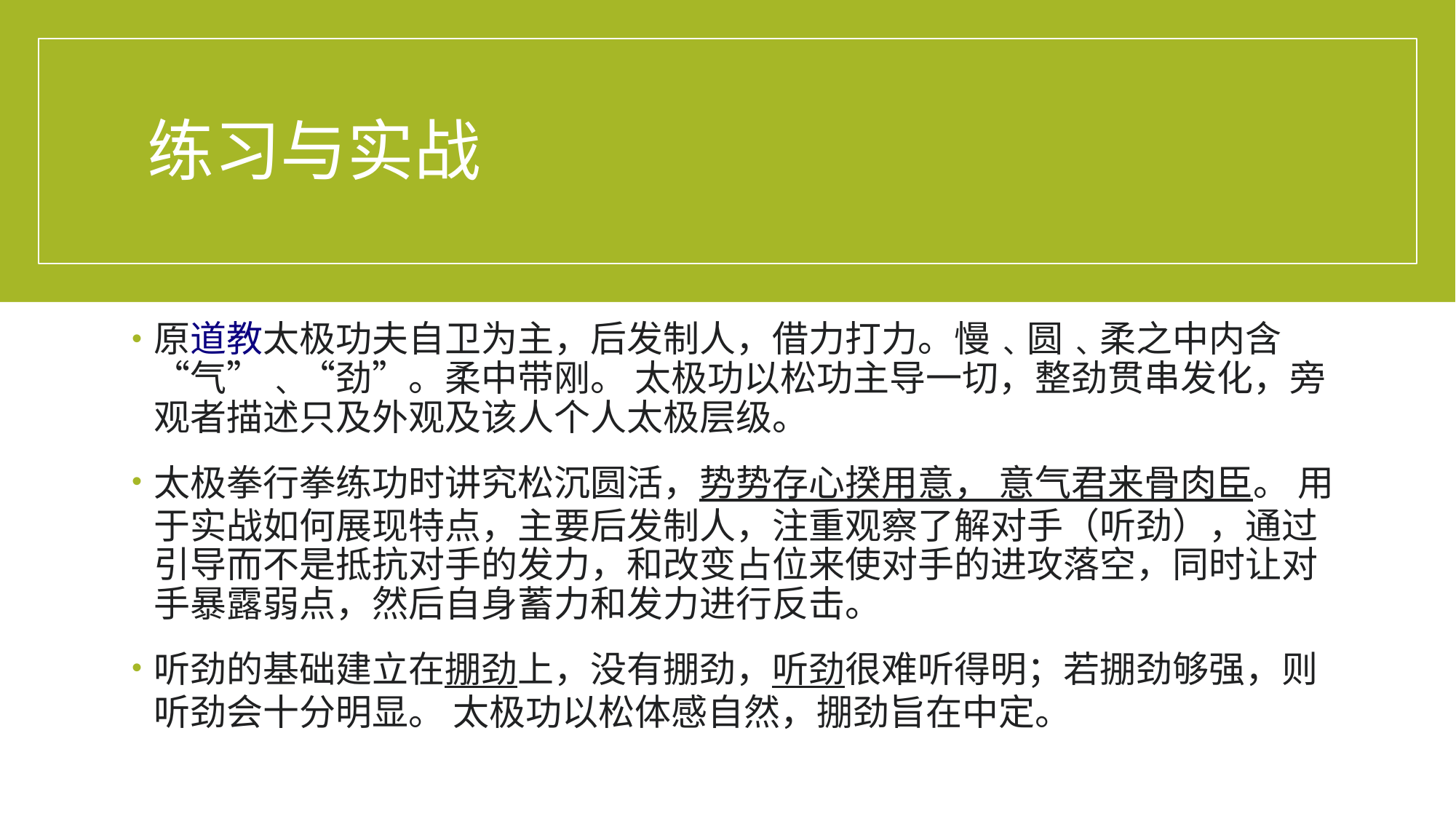

# 练习与实战

原道教太极功夫自卫为主，后发制人，借力打力。慢﹑圆﹑柔之中内含“气”﹑“劲”。柔中带刚。 太极功以松功主导一切，整劲贯串发化，旁观者描述只及外观及该人个人太极层级。
太极拳行拳练功时讲究松沉圆活，势势存心揆用意， 意气君来骨肉臣。 用于实战如何展现特点，主要后发制人，注重观察了解对手（听劲），通过引导而不是抵抗对手的发力，和改变占位来使对手的进攻落空，同时让对手暴露弱点，然后自身蓄力和发力进行反击。
听劲的基础建立在掤劲上，没有掤劲，听劲很难听得明；若掤劲够强，则听劲会十分明显。 太极功以松体感自然，掤劲旨在中定。